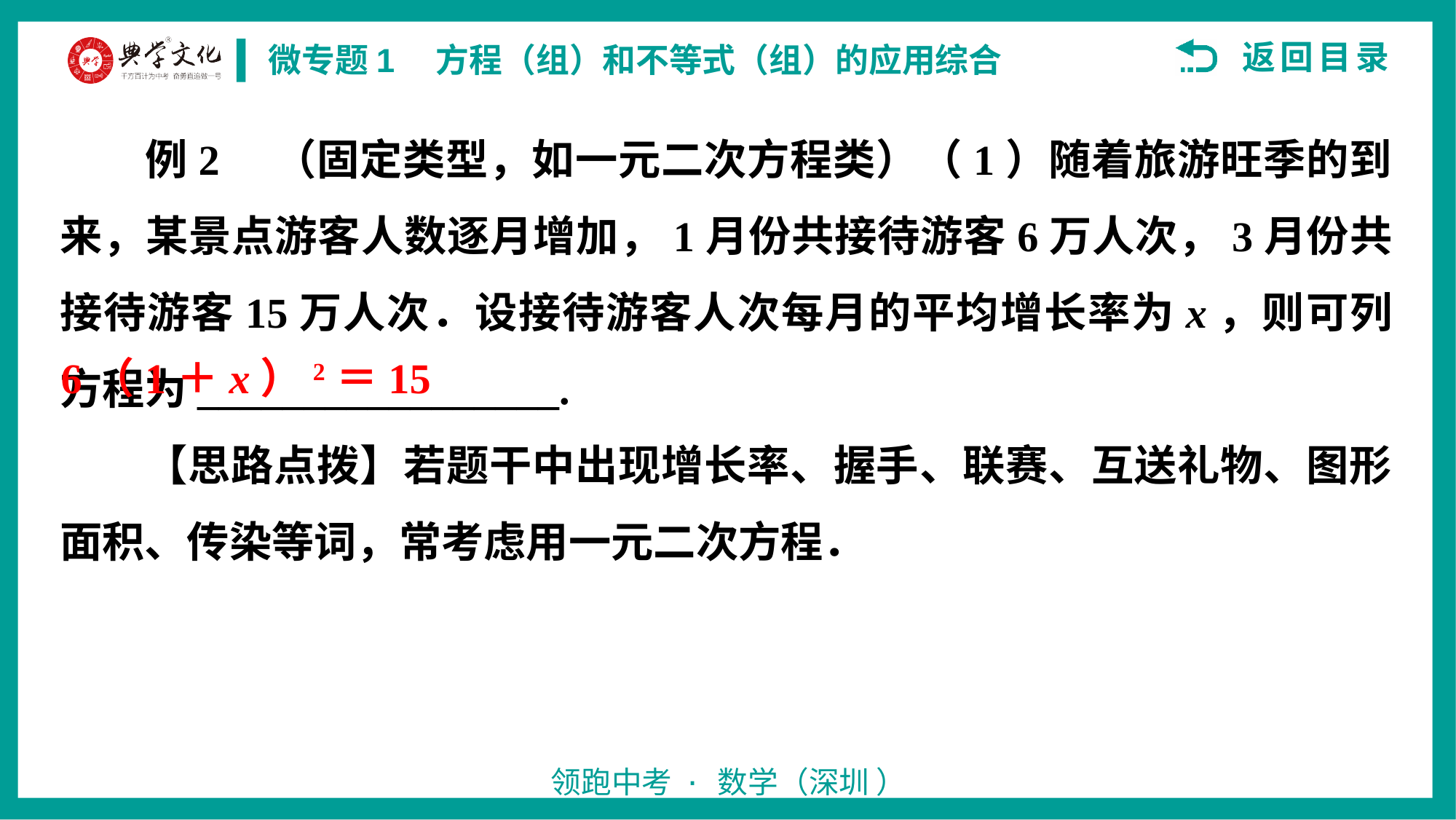

例2　（固定类型，如一元二次方程类）（1）随着旅游旺季的到来，某景点游客人数逐月增加，1月份共接待游客6万人次，3月份共接待游客15万人次．设接待游客人次每月的平均增长率为x，则可列方程为_________________.
【思路点拨】若题干中出现增长率、握手、联赛、互送礼物、图形面积、传染等词，常考虑用一元二次方程．
6（1＋x）2＝15